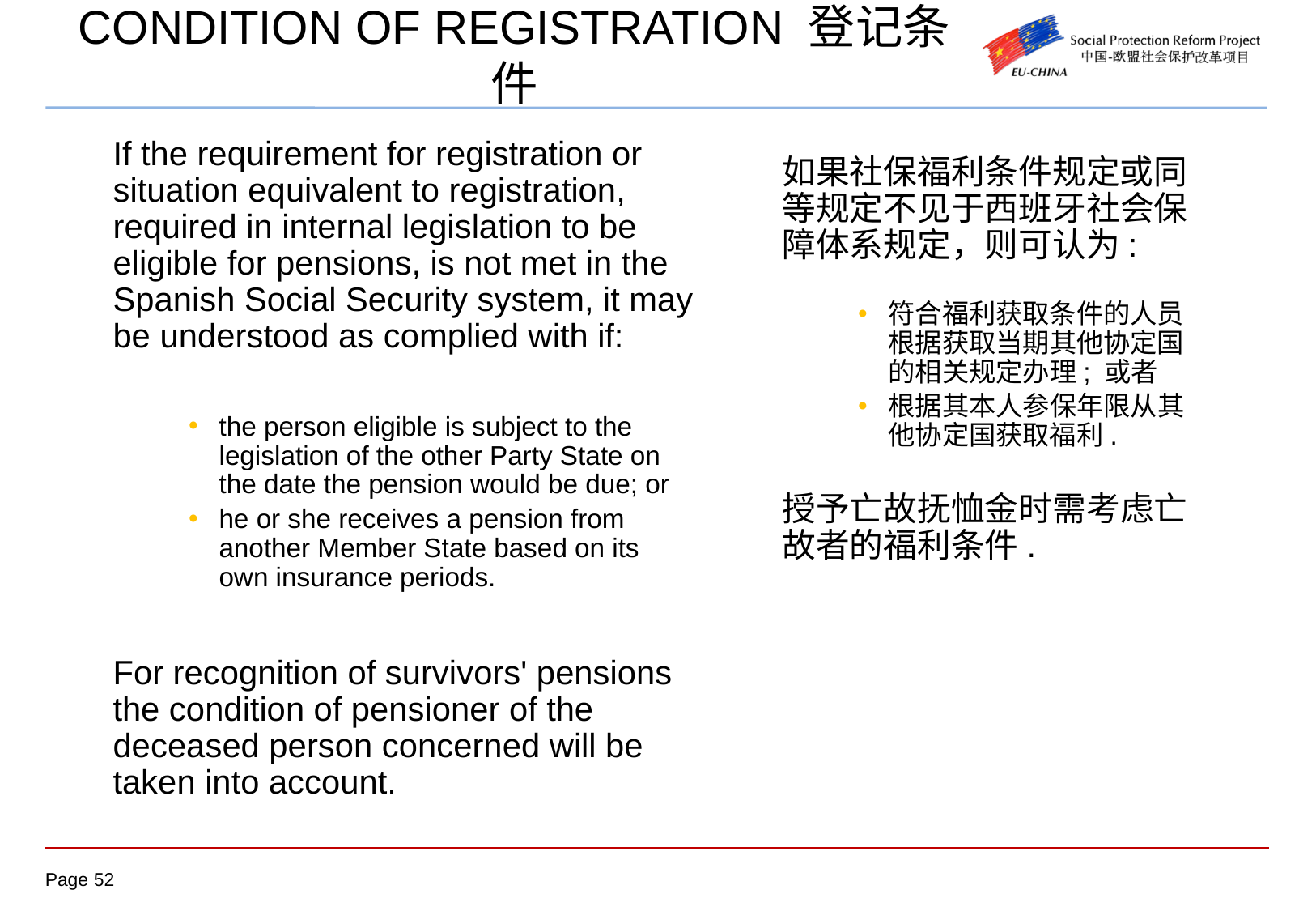

# CONDITION OF REGISTRATION 登记条件
	If the requirement for registration or situation equivalent to registration, required in internal legislation to be eligible for pensions, is not met in the Spanish Social Security system, it may be understood as complied with if:

the person eligible is subject to the legislation of the other Party State on the date the pension would be due; or
he or she receives a pension from another Member State based on its own insurance periods.

	For recognition of survivors' pensions the condition of pensioner of the deceased person concerned will be taken into account.

	如果社保福利条件规定或同等规定不见于西班牙社会保障体系规定，则可认为:

符合福利获取条件的人员根据获取当期其他协定国的相关规定办理; 或者
根据其本人参保年限从其他协定国获取福利.

	授予亡故抚恤金时需考虑亡故者的福利条件.